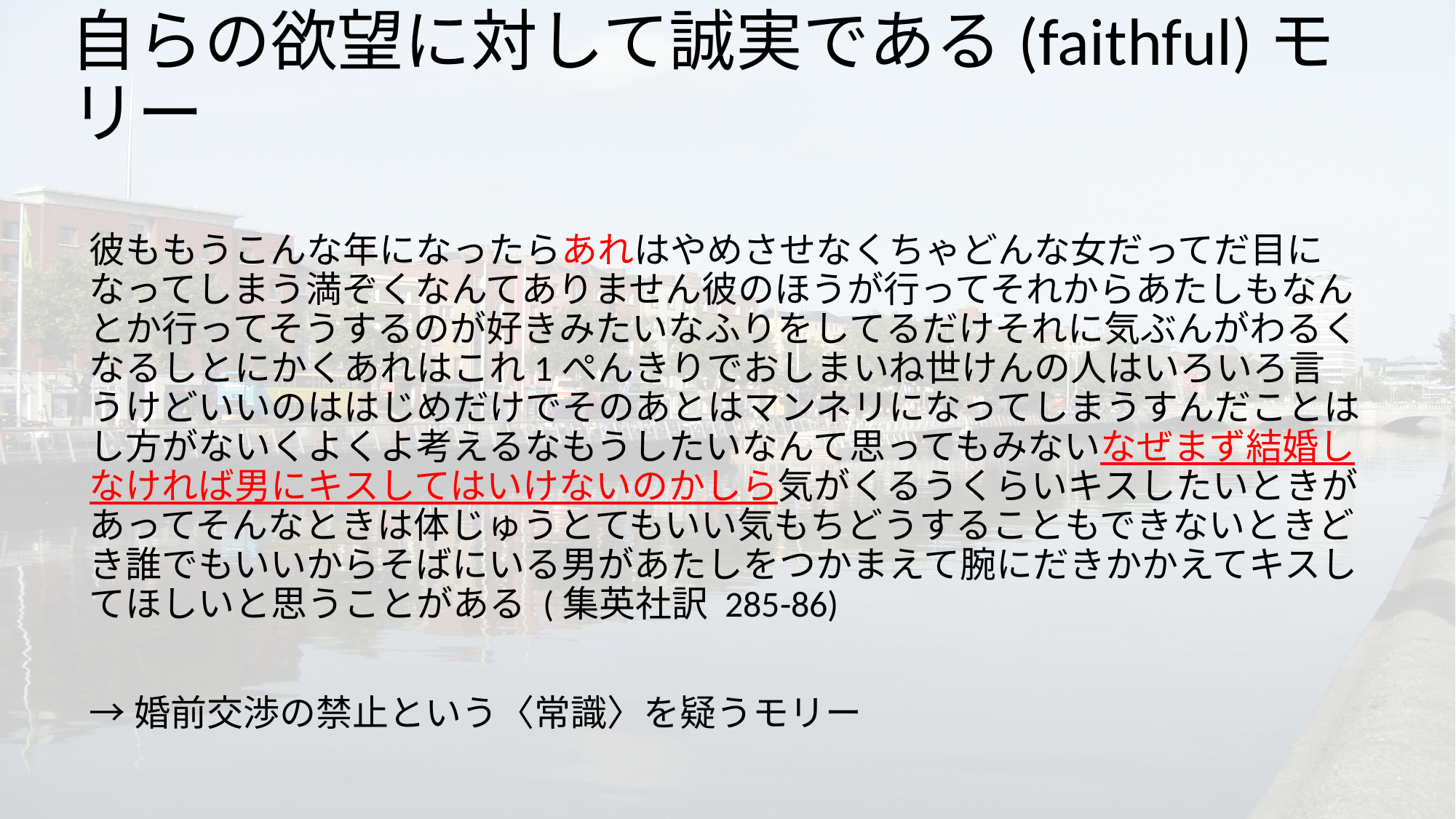

# 自らの欲望に対して誠実である(faithful)モリー
彼ももうこんな年になったらあれはやめさせなくちゃどんな女だってだ目になってしまう満ぞくなんてありません彼のほうが行ってそれからあたしもなんとか行ってそうするのが好きみたいなふりをしてるだけそれに気ぶんがわるくなるしとにかくあれはこれ1ぺんきりでおしまいね世けんの人はいろいろ言うけどいいのははじめだけでそのあとはマンネリになってしまうすんだことはし方がないくよくよ考えるなもうしたいなんて思ってもみないなぜまず結婚しなければ男にキスしてはいけないのかしら気がくるうくらいキスしたいときがあってそんなときは体じゅうとてもいい気もちどうすることもできないときどき誰でもいいからそばにいる男があたしをつかまえて腕にだきかかえてキスしてほしいと思うことがある (集英社訳 285-86)

→婚前交渉の禁止という〈常識〉を疑うモリー